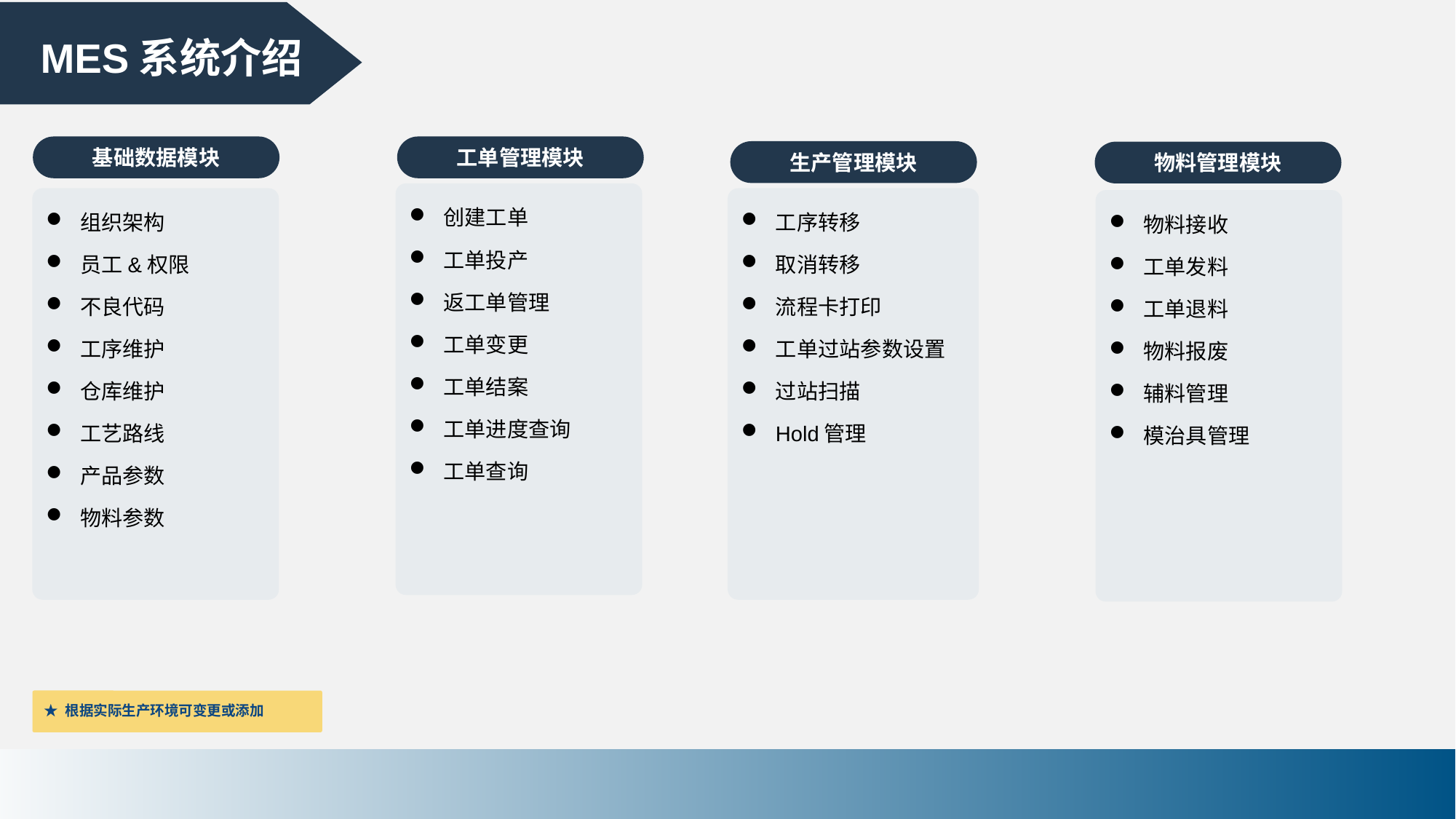

MES系统介绍
基础数据模块
工单管理模块
生产管理模块
物料管理模块
创建工单
工单投产
返工单管理
工单变更
工单结案
工单进度查询
工单查询

组织架构
员工&权限
不良代码
工序维护
仓库维护
工艺路线
产品参数
物料参数

工序转移
取消转移
流程卡打印
工单过站参数设置
过站扫描
Hold管理
物料接收
工单发料
工单退料
物料报废
辅料管理
模治具管理

★ 根据实际生产环境可变更或添加